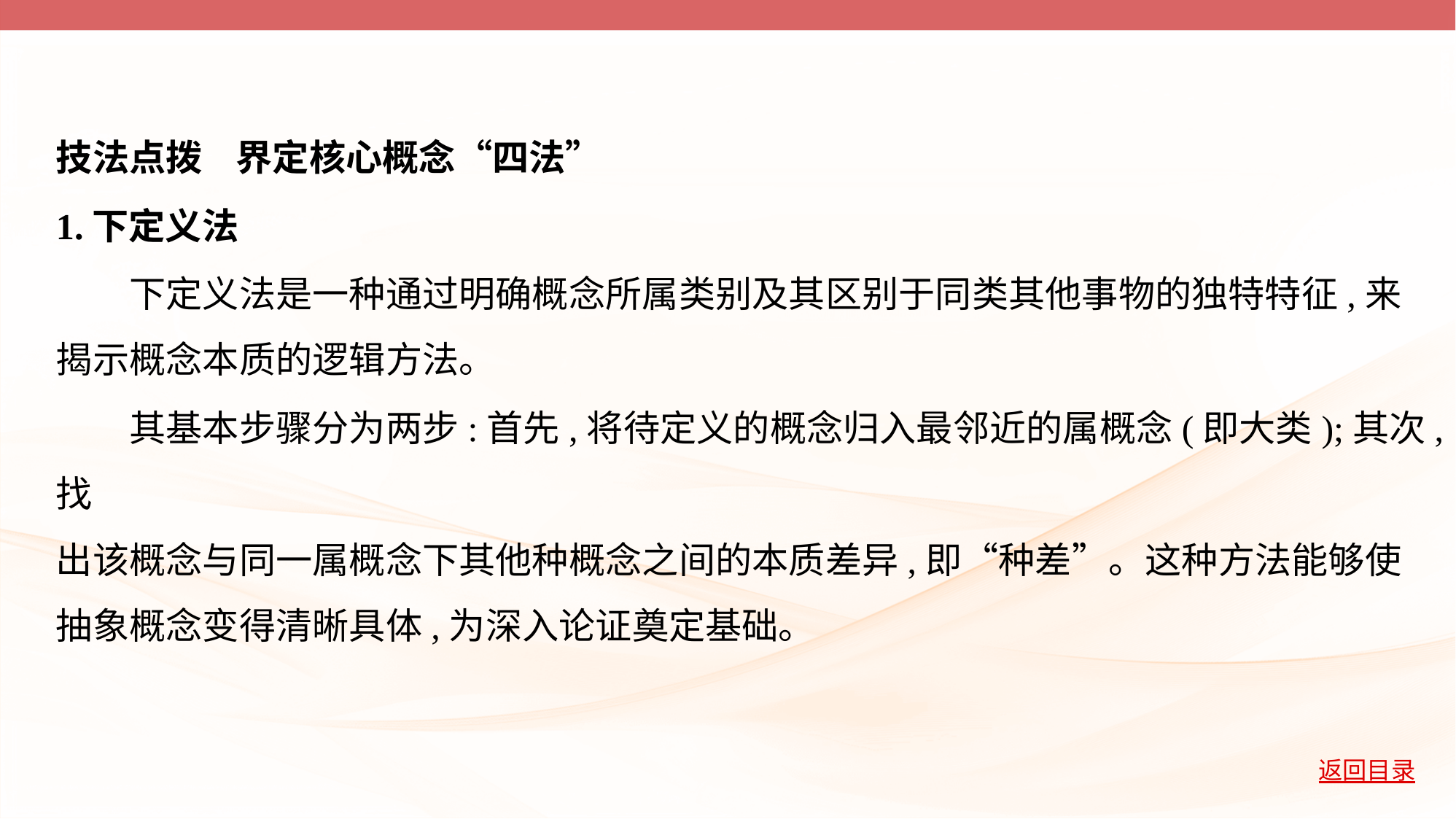

技法点拨    界定核心概念“四法”
1.下定义法
　　下定义法是一种通过明确概念所属类别及其区别于同类其他事物的独特特征,来
揭示概念本质的逻辑方法。
　　其基本步骤分为两步:首先,将待定义的概念归入最邻近的属概念(即大类);其次,找
出该概念与同一属概念下其他种概念之间的本质差异,即“种差”。这种方法能够使
抽象概念变得清晰具体,为深入论证奠定基础。